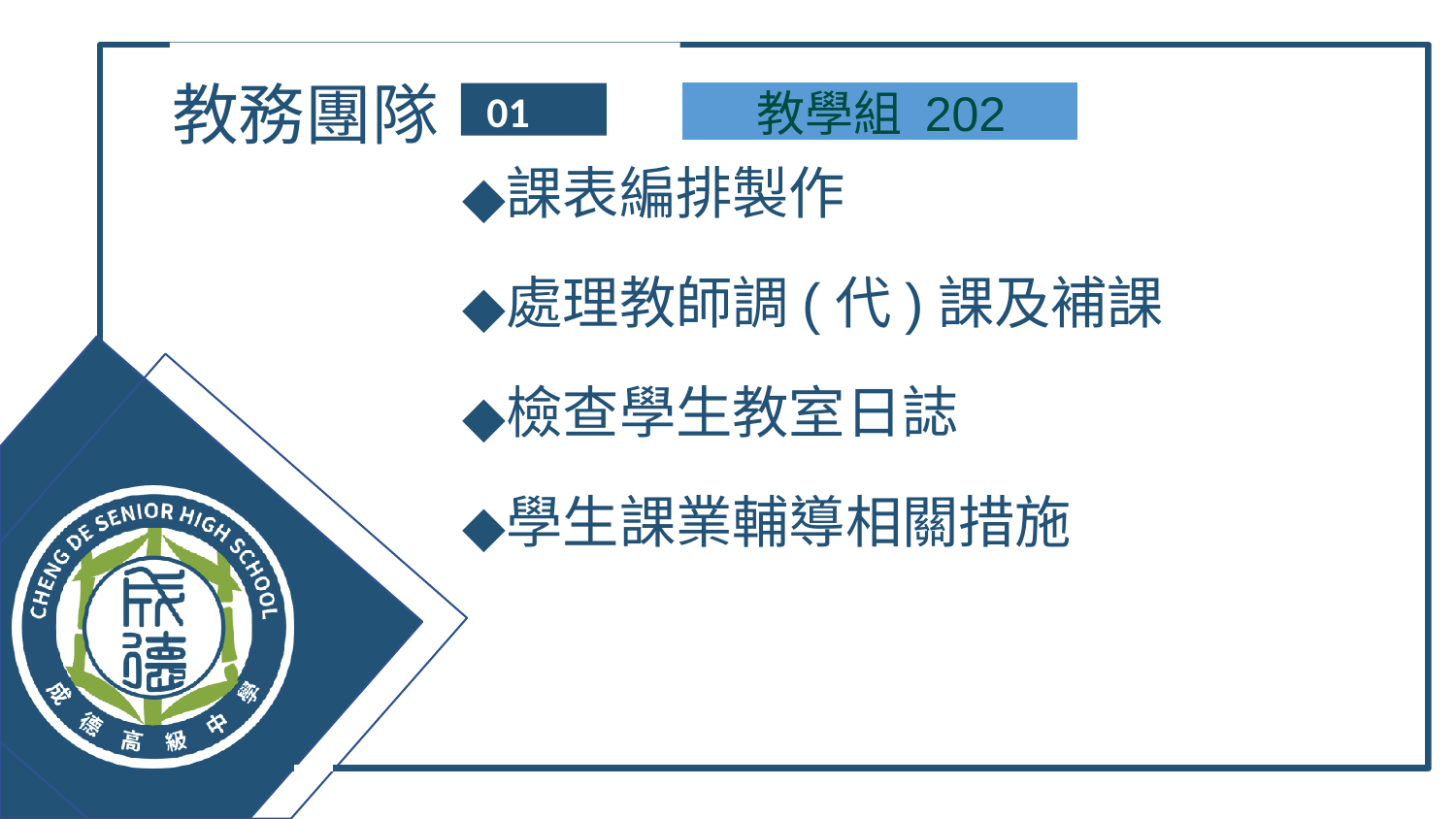

# 教務團隊
教學組 202
01
課表編排製作
處理教師調(代)課及補課
檢查學生教室日誌
學生課業輔導相關措施